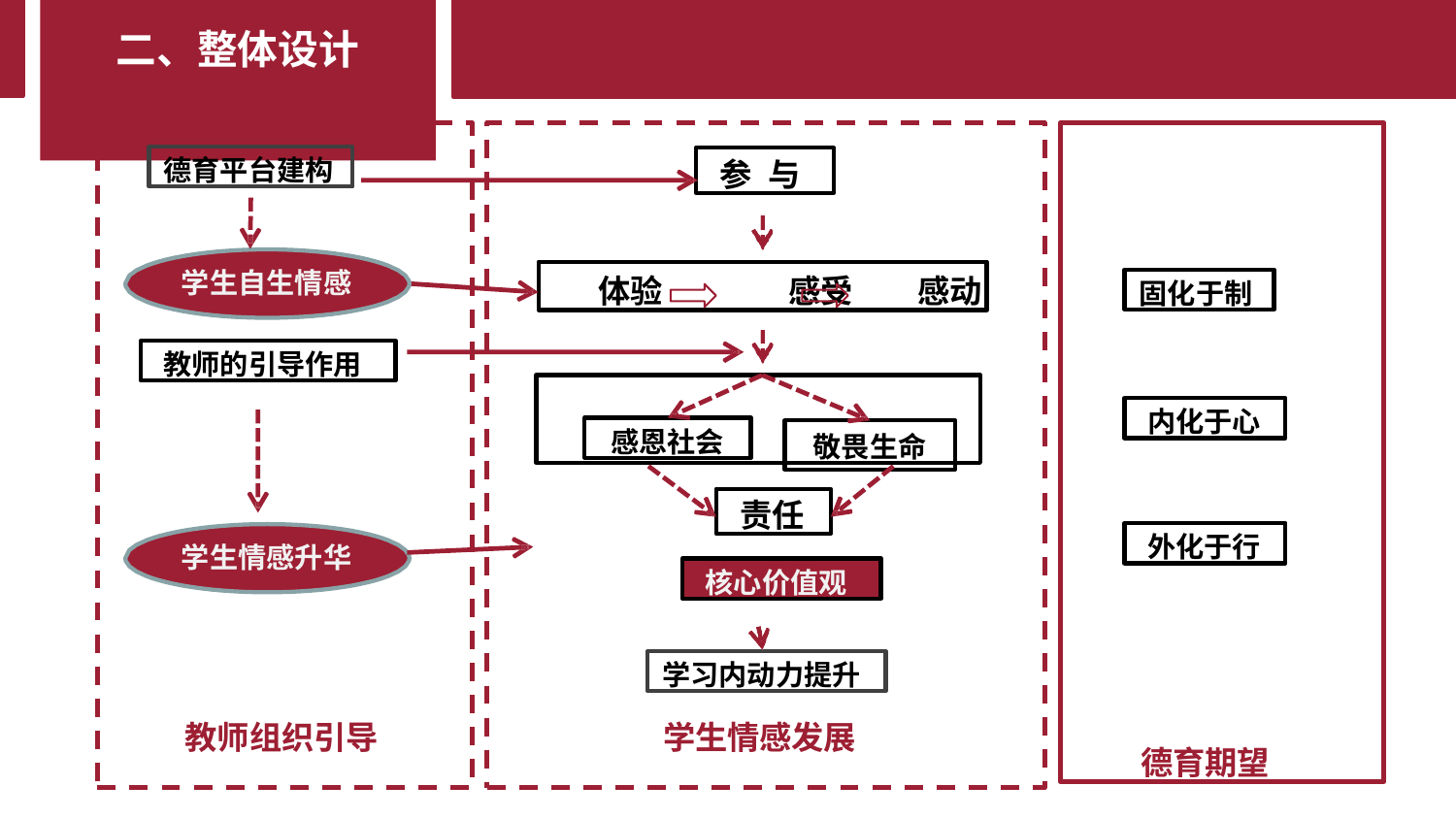

# 二、整体设计

德育期望
德育平台建构
参 与

体验	感受	感动
学生自生情感
固化于制

教师的引导作用

敬畏生命
内化于心

感恩社会

责任
外化于行

学生情感升华
核心价值观

学习内动力提升
教师组织引导
学生情感发展